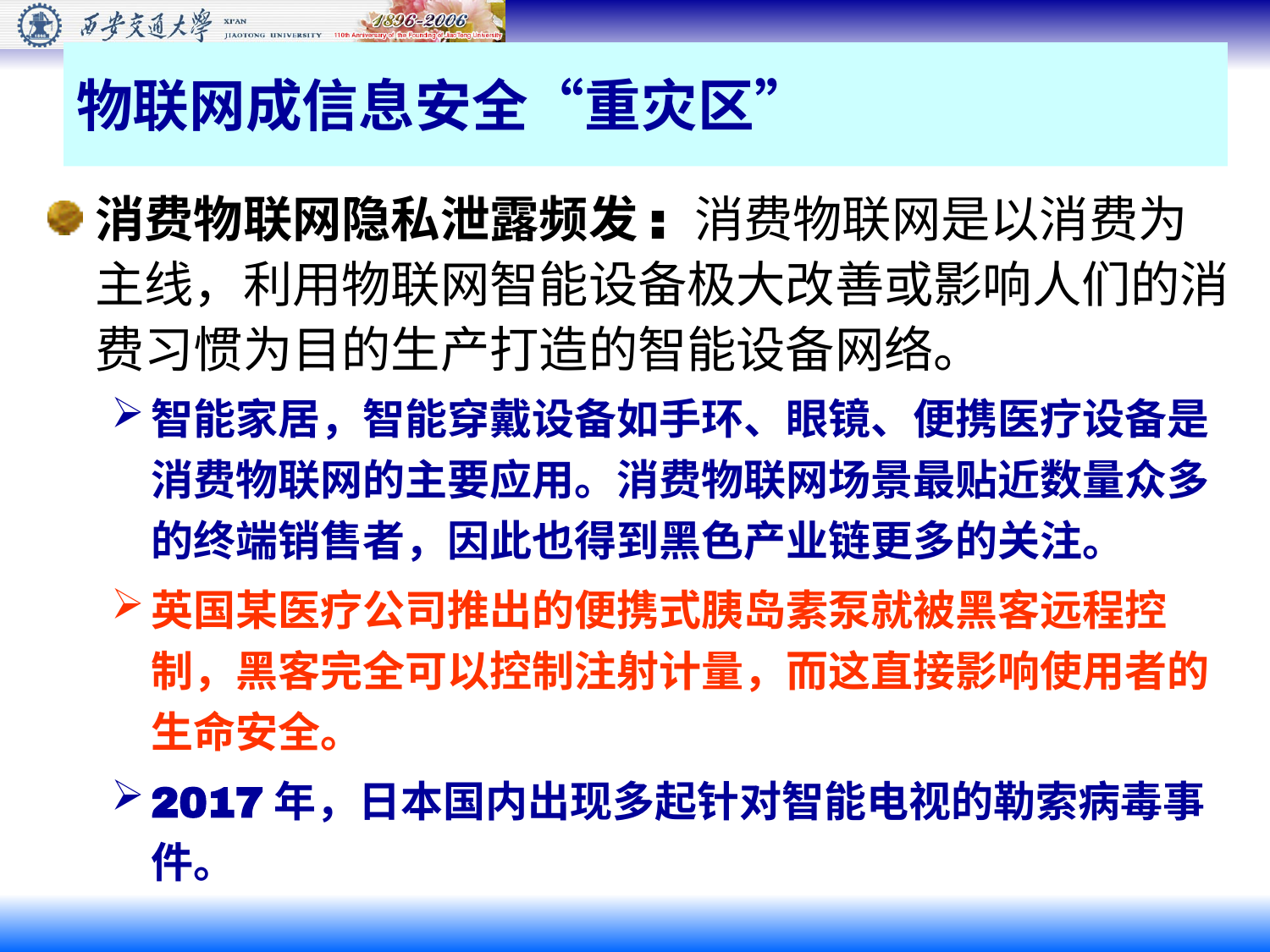

# 物联网成信息安全“重灾区”
消费物联网隐私泄露频发: 消费物联网是以消费为主线，利用物联网智能设备极大改善或影响人们的消费习惯为目的生产打造的智能设备网络。
智能家居，智能穿戴设备如手环、眼镜、便携医疗设备是消费物联网的主要应用。消费物联网场景最贴近数量众多的终端销售者，因此也得到黑色产业链更多的关注。
英国某医疗公司推出的便携式胰岛素泵就被黑客远程控制，黑客完全可以控制注射计量，而这直接影响使用者的生命安全。
2017年，日本国内出现多起针对智能电视的勒索病毒事件。